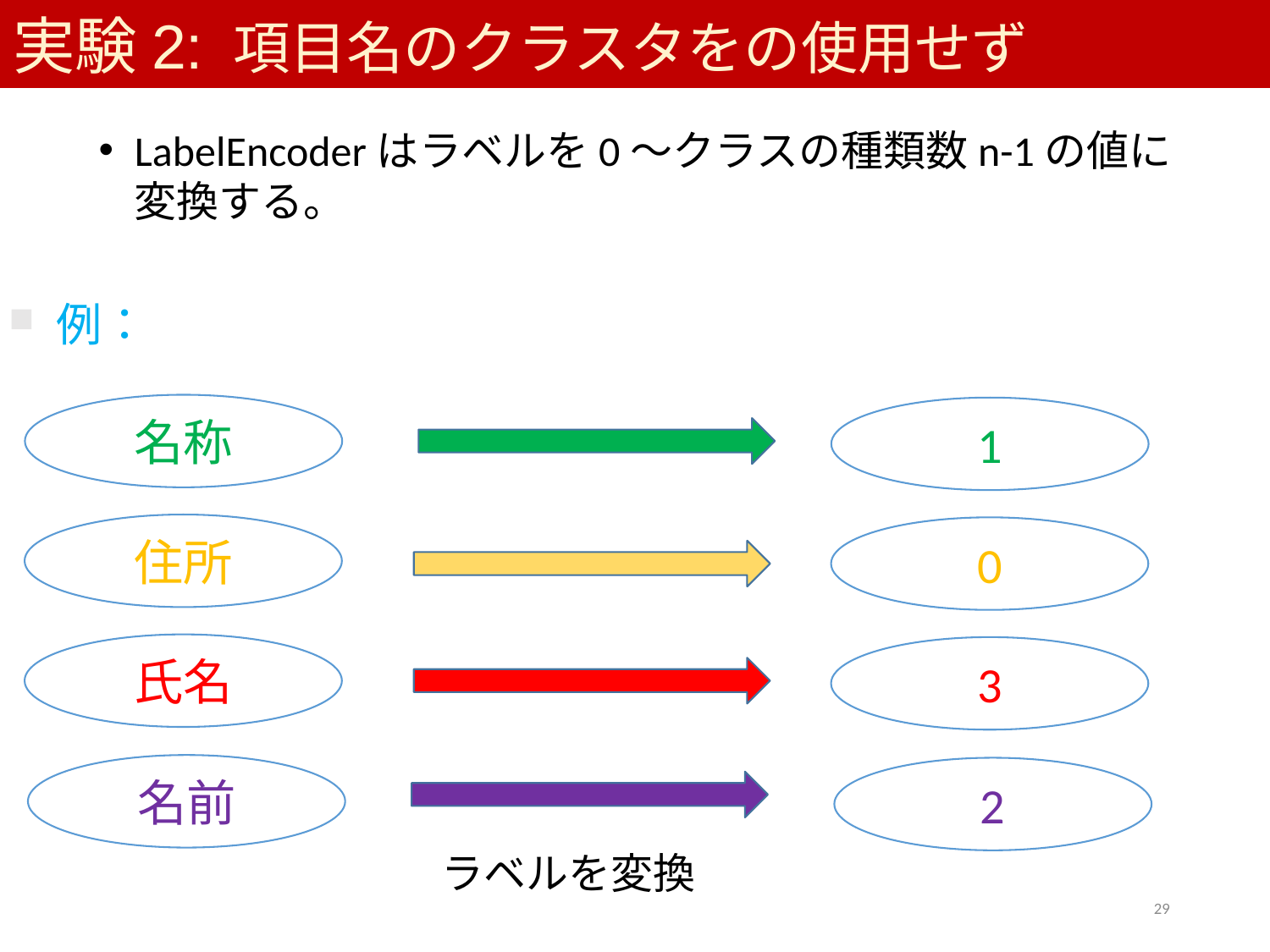

# 実験2: 項目名のクラスタをの使用せず

LabelEncoderはラベルを0～クラスの種類数n-1の値に変換する。
例：

名称
1

住所
0

氏名
3

名前
2

ラベルを変換
29